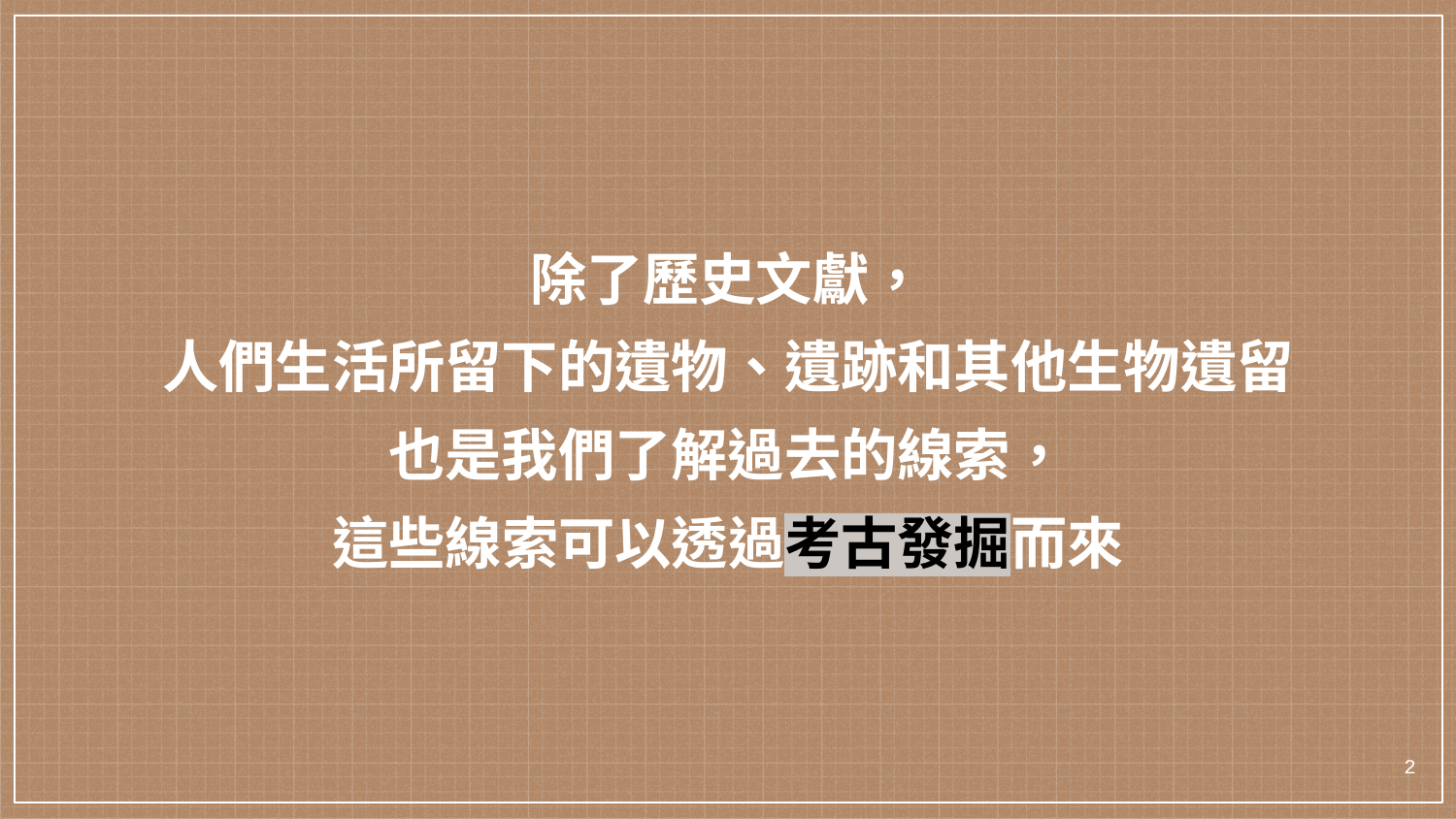

除了歷史文獻，
人們生活所留下的遺物、遺跡和其他生物遺留
也是我們了解過去的線索，
這些線索可以透過考古發掘而來
2